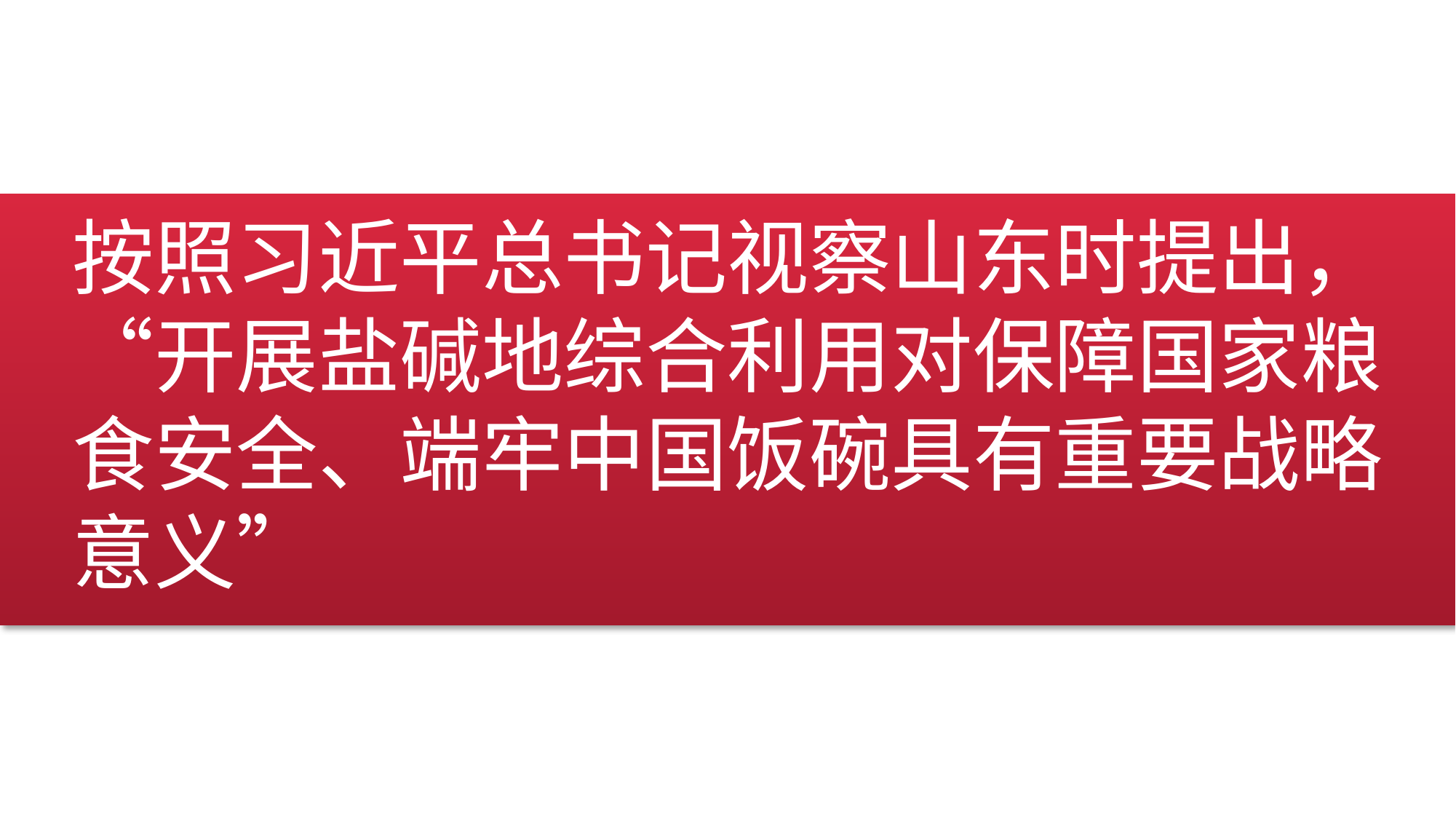

按照习近平总书记视察山东时提出，“开展盐碱地综合利用对保障国家粮食安全、端牢中国饭碗具有重要战略意义”